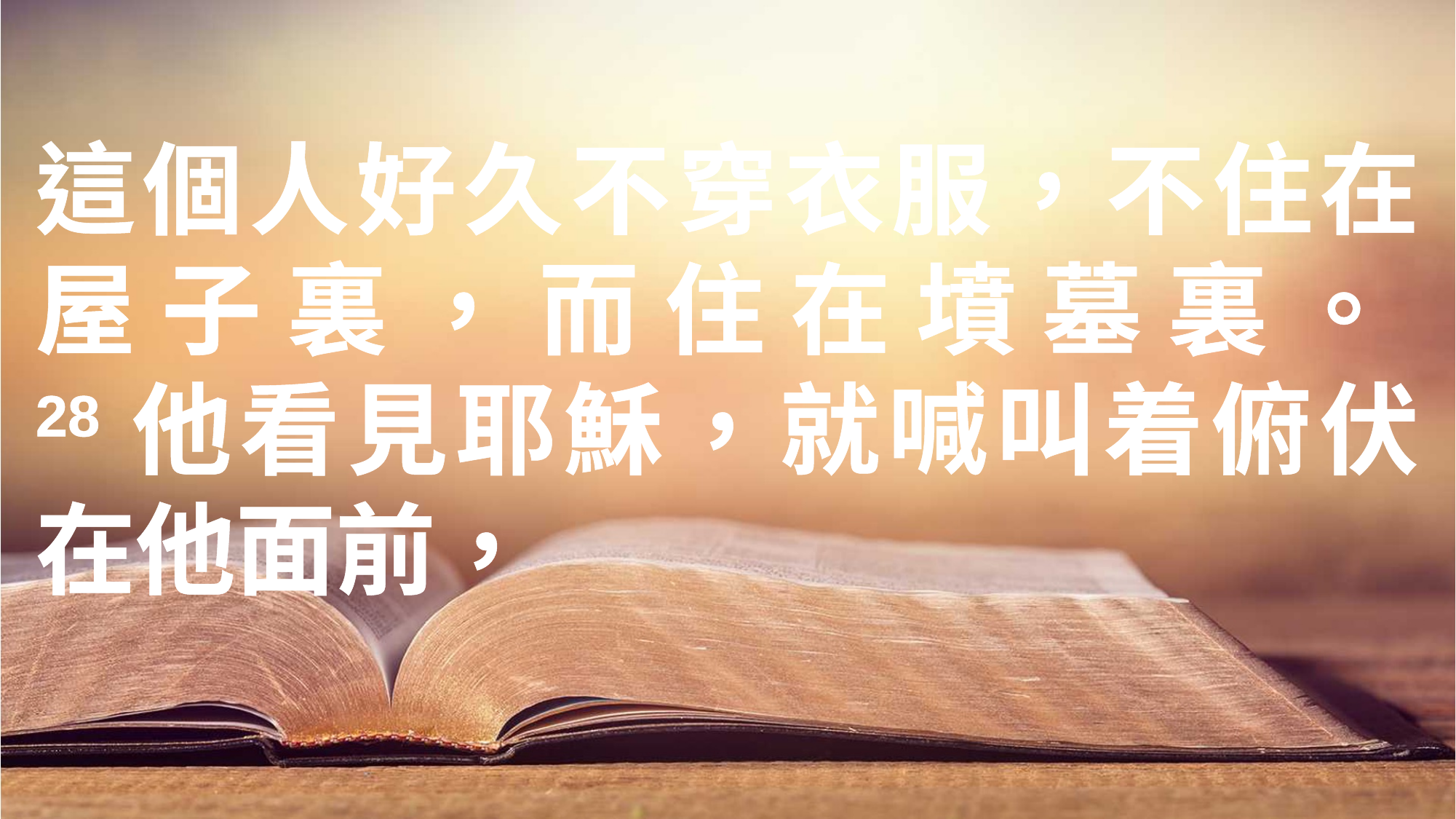

這個人好久不穿衣服，不住在屋子裏，而住在墳墓裏。
28他看見耶穌，就喊叫着俯伏在他面前，